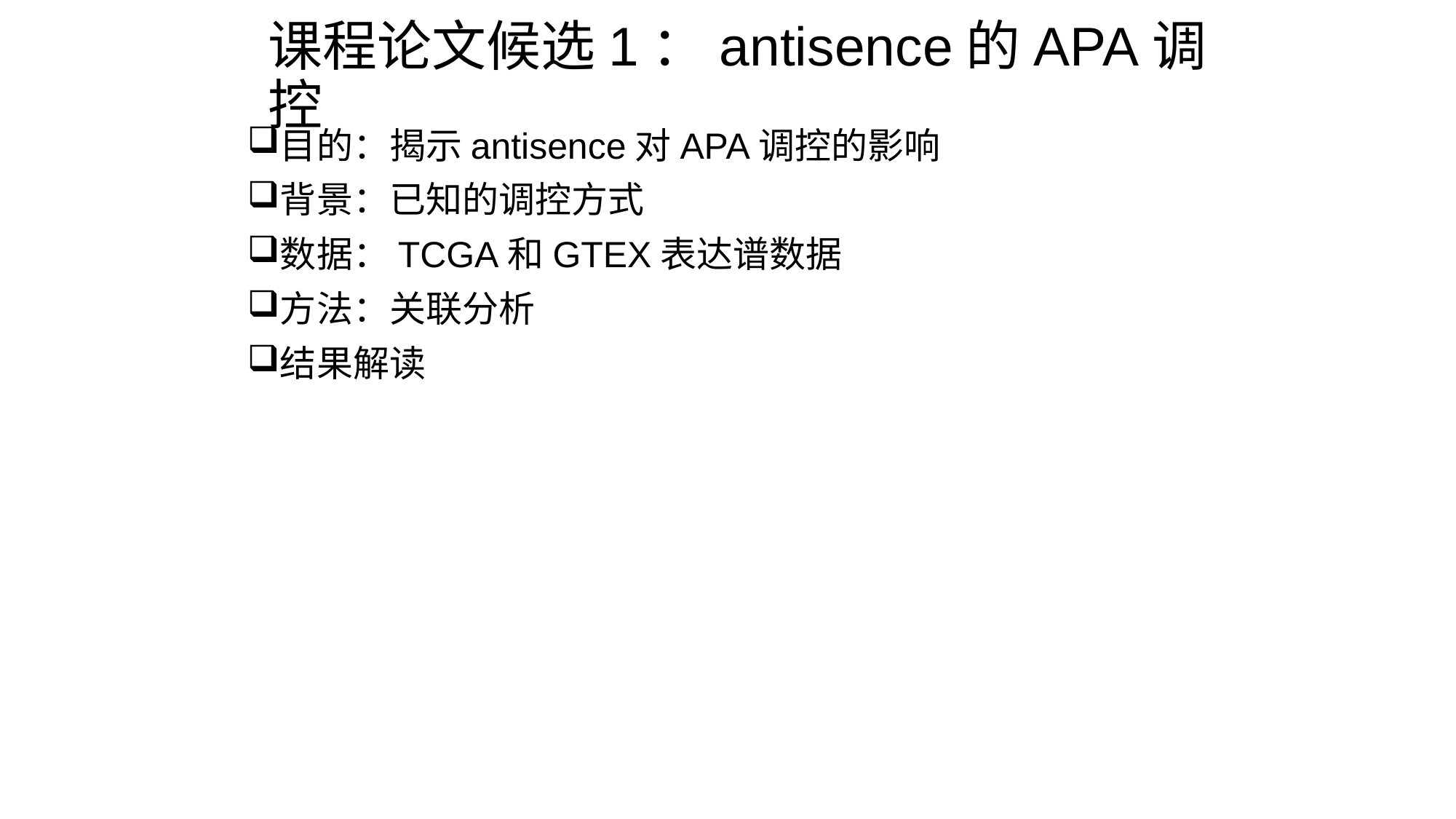

# 课程论文候选1：antisence的APA调控
目的：揭示antisence对APA调控的影响
背景：已知的调控方式
数据：TCGA和GTEX表达谱数据
方法：关联分析
结果解读